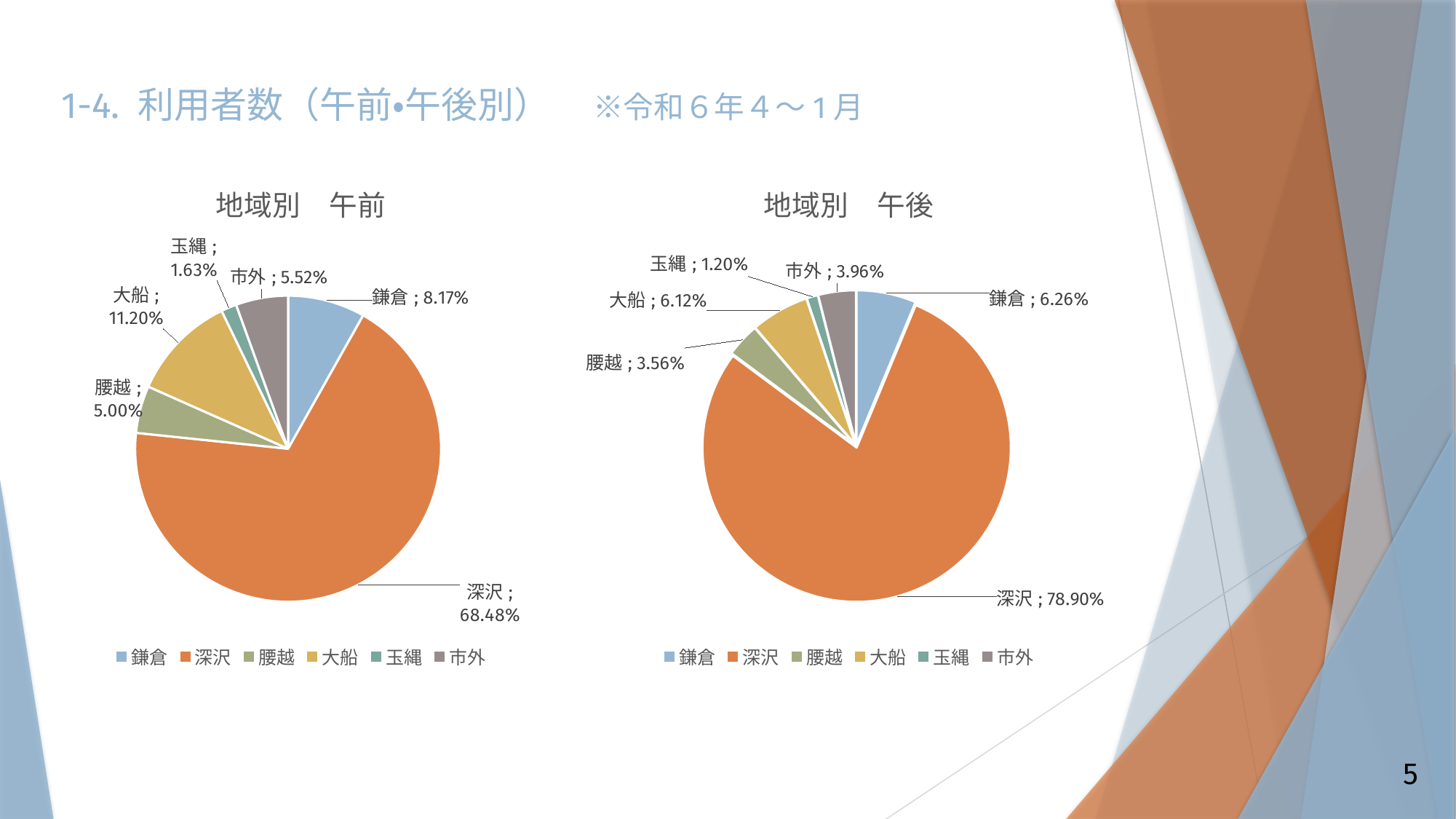

# 1-4. 利用者数（午前・午後別）　※令和６年４～1月

### Chart: 地域別　午前

| Category | 地域別　午前 |
|---|---|
| 鎌倉 | 0.08165 |
| 深沢 | 0.6848 |
| 腰越 | 0.04996 |
| 大船 | 0.112 |
| 玉縄 | 0.01632 |
| 市外 | 0.0552 |

### Chart: 地域別　午後

| Category | 地域別　午後 |
|---|---|
| 鎌倉 | 0.0626 |
| 深沢 | 0.789 |
| 腰越 | 0.0356 |
| 大船 | 0.0612 |
| 玉縄 | 0.012 |
| 市外 | 0.0396 |
5